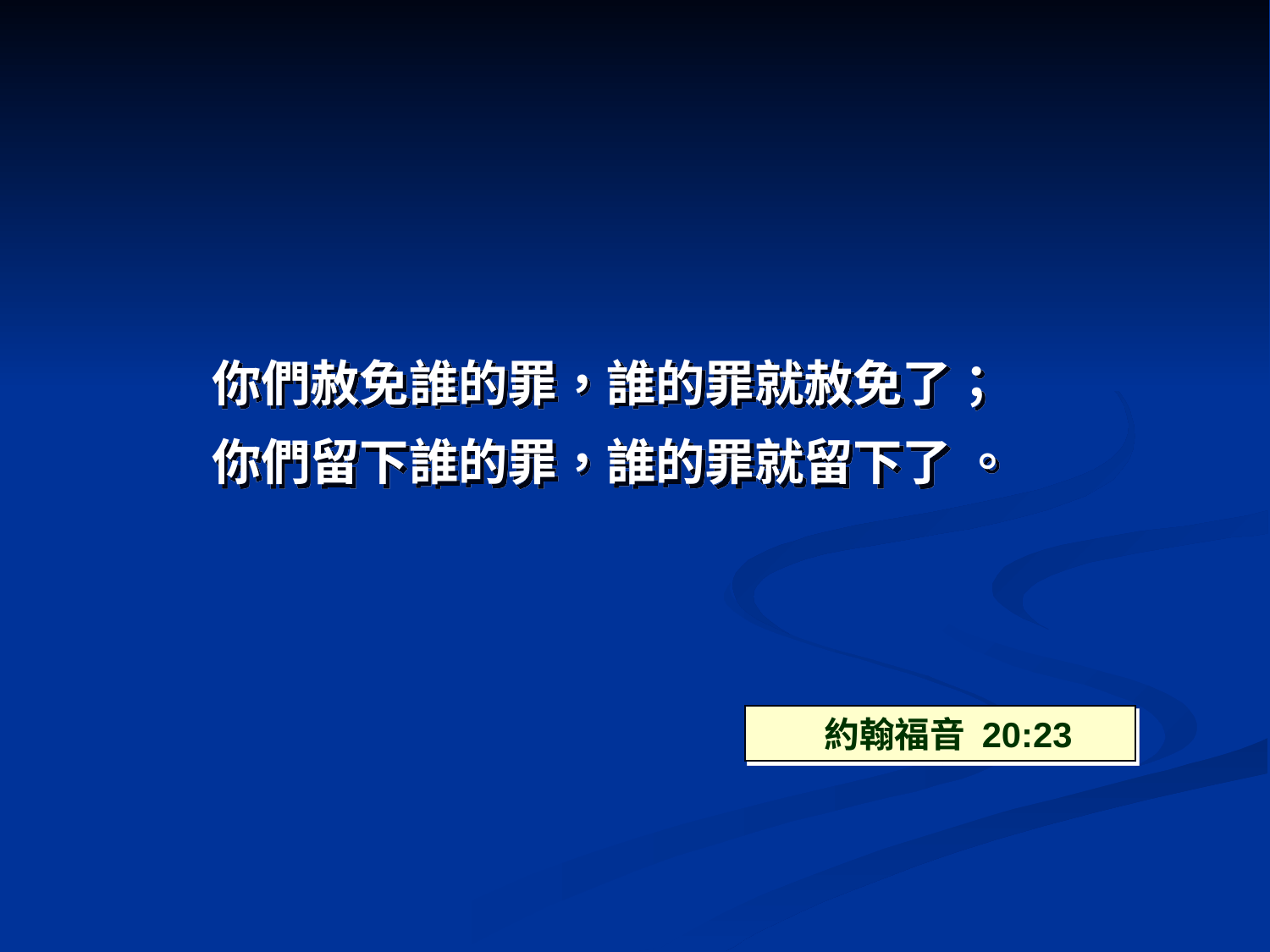

你們赦免誰的罪，誰的罪就赦免了；
	你們留下誰的罪，誰的罪就留下了 。
 約翰福音 20:23